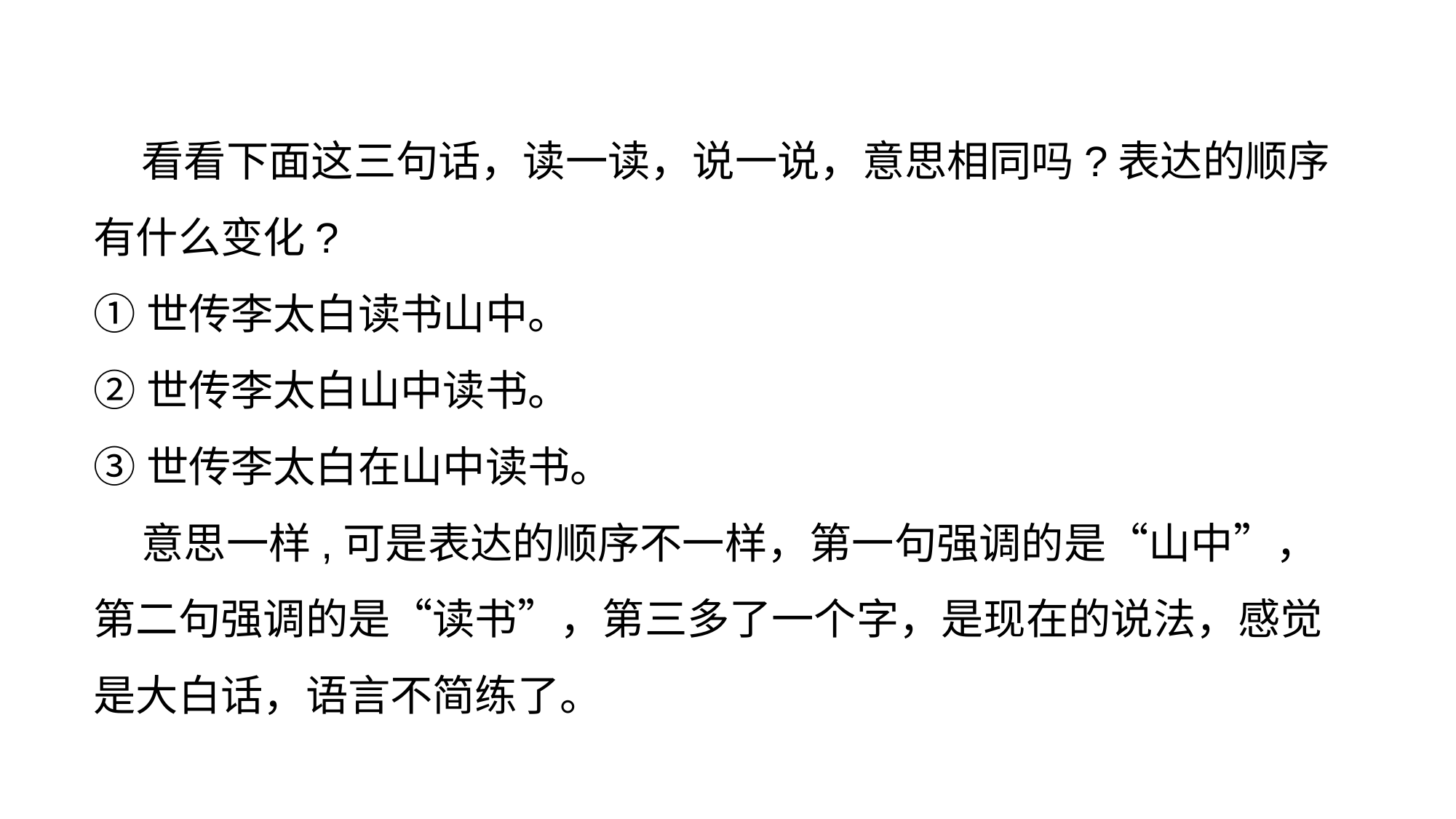

看看下面这三句话，读一读，说一说，意思相同吗?表达的顺序有什么变化?
①世传李太白读书山中。
②世传李太白山中读书。
③世传李太白在山中读书。
    意思一样,可是表达的顺序不一样，第一句强调的是“山中”，第二句强调的是“读书”，第三多了一个字，是现在的说法，感觉是大白话，语言不简练了。